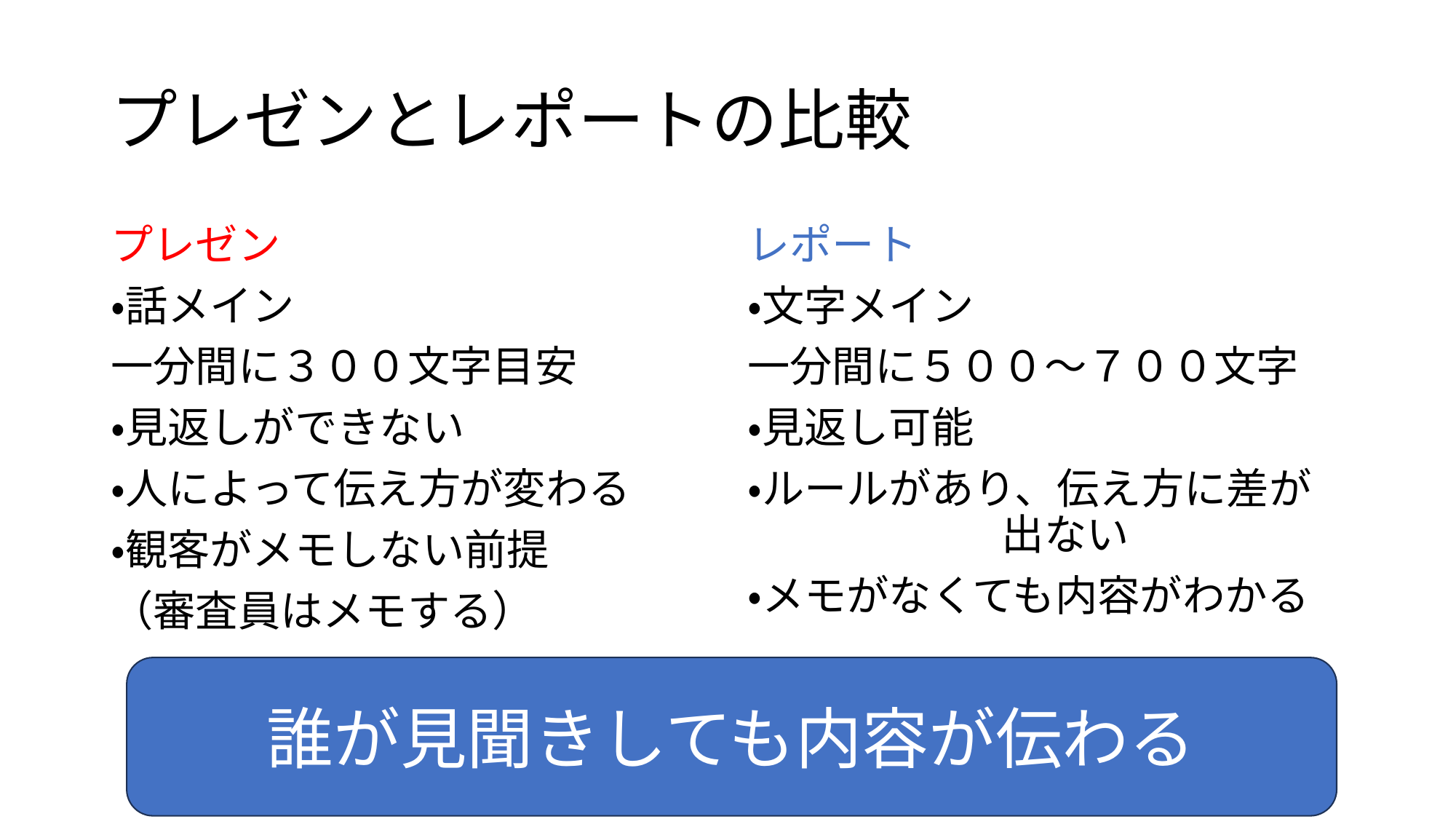

# プレゼンとレポートの比較
プレゼン
・話メイン
一分間に３００文字目安
・見返しができない
・人によって伝え方が変わる
・観客がメモしない前提
（審査員はメモする）
レポート
・文字メイン
一分間に５００～７００文字
・見返し可能
・ルールがあり、伝え方に差が　　　　　　出ない
・メモがなくても内容がわかる
誰が見聞きしても内容が伝わる